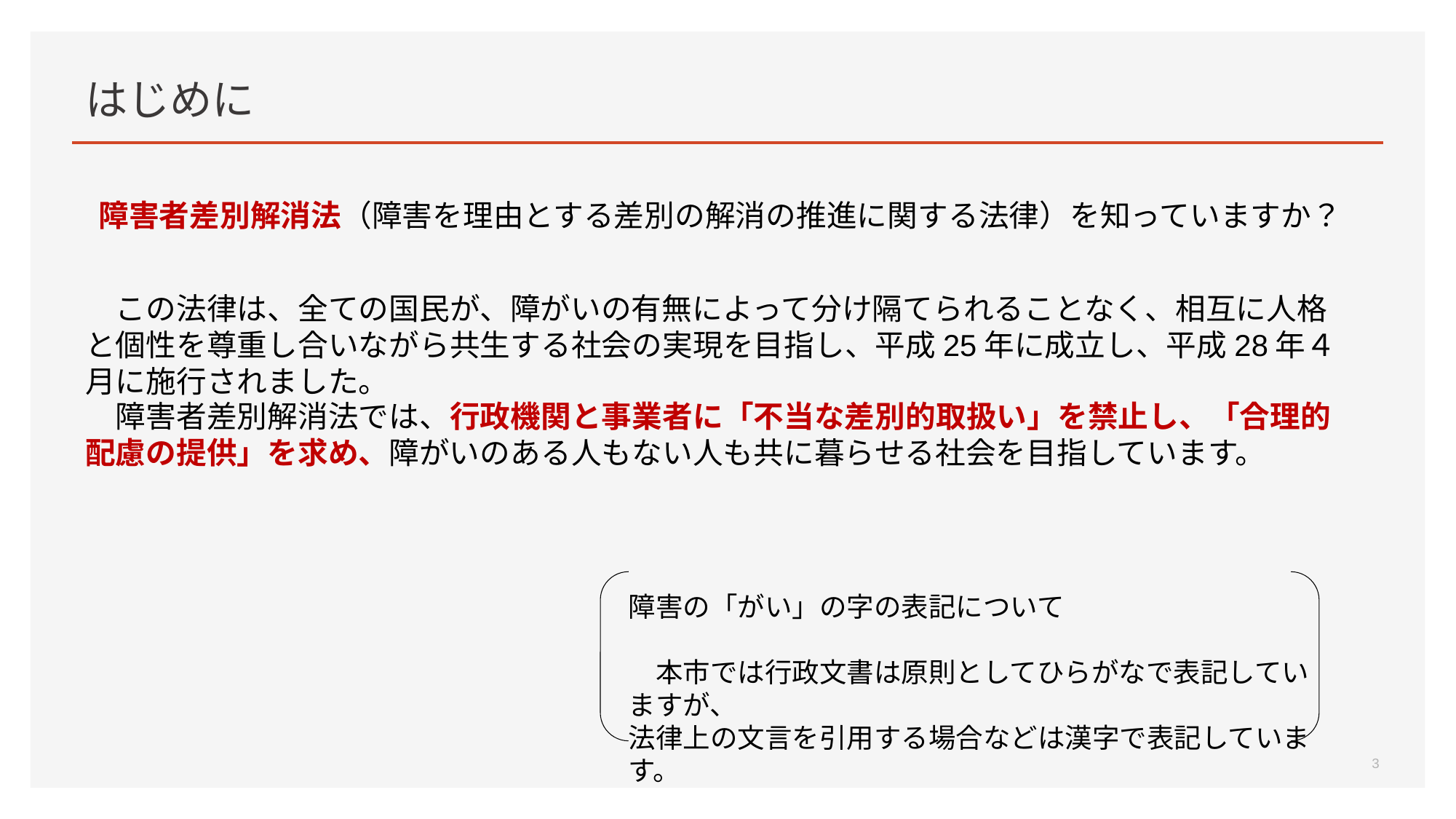

# はじめに
障害者差別解消法（障害を理由とする差別の解消の推進に関する法律）を知っていますか？
　この法律は、全ての国民が、障がいの有無によって分け隔てられることなく、相互に人格と個性を尊重し合いながら共生する社会の実現を目指し、平成25年に成立し、平成28年４月に施行されました。
　障害者差別解消法では、行政機関と事業者に「不当な差別的取扱い」を禁止し、「合理的配慮の提供」を求め、障がいのある人もない人も共に暮らせる社会を目指しています。

障害の「がい」の字の表記について

　本市では行政文書は原則としてひらがなで表記していますが、
法律上の文言を引用する場合などは漢字で表記しています。
3